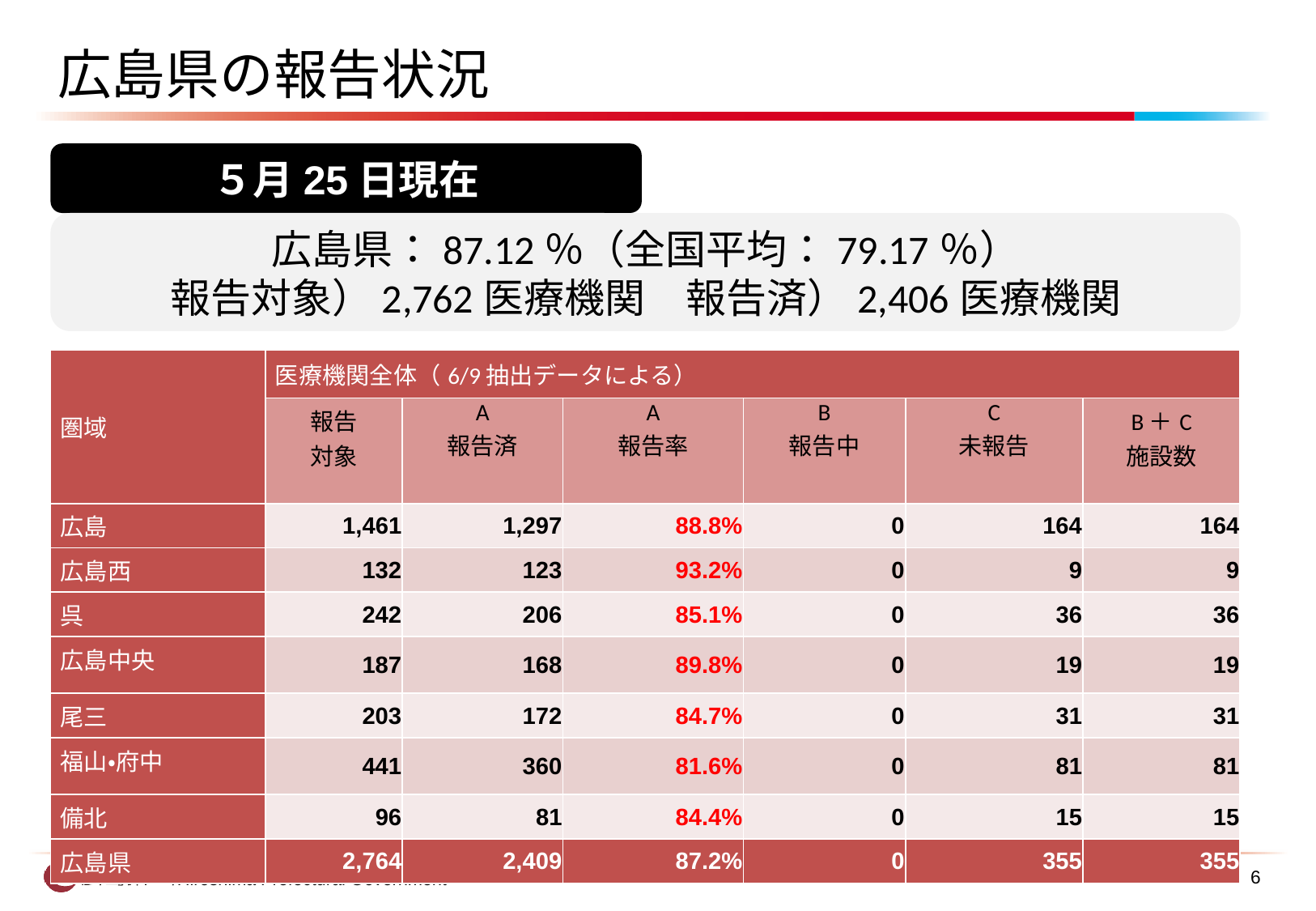

広島県の報告状況
５月25日現在
広島県：87.12％（全国平均：79.17％）
報告対象）2,762医療機関　報告済）2,406医療機関
| 圏域 | 医療機関全体（6/9抽出データによる） |  |  |  |  |  |
| --- | --- | --- | --- | --- | --- | --- |
|  | 報告 対象 | A 報告済 | A 報告率 | B 報告中 | C 未報告 | B＋C 施設数 |
| 広島 | 1,461 | 1,297 | 88.8% | 0 | 164 | 164 |
| 広島西 | 132 | 123 | 93.2% | 0 | 9 | 9 |
| 呉 | 242 | 206 | 85.1% | 0 | 36 | 36 |
| 広島中央 | 187 | 168 | 89.8% | 0 | 19 | 19 |
| 尾三 | 203 | 172 | 84.7% | 0 | 31 | 31 |
| 福山・府中 | 441 | 360 | 81.6% | 0 | 81 | 81 |
| 備北 | 96 | 81 | 84.4% | 0 | 15 | 15 |
| 広島県 | 2,764 | 2,409 | 87.2% | 0 | 355 | 355 |